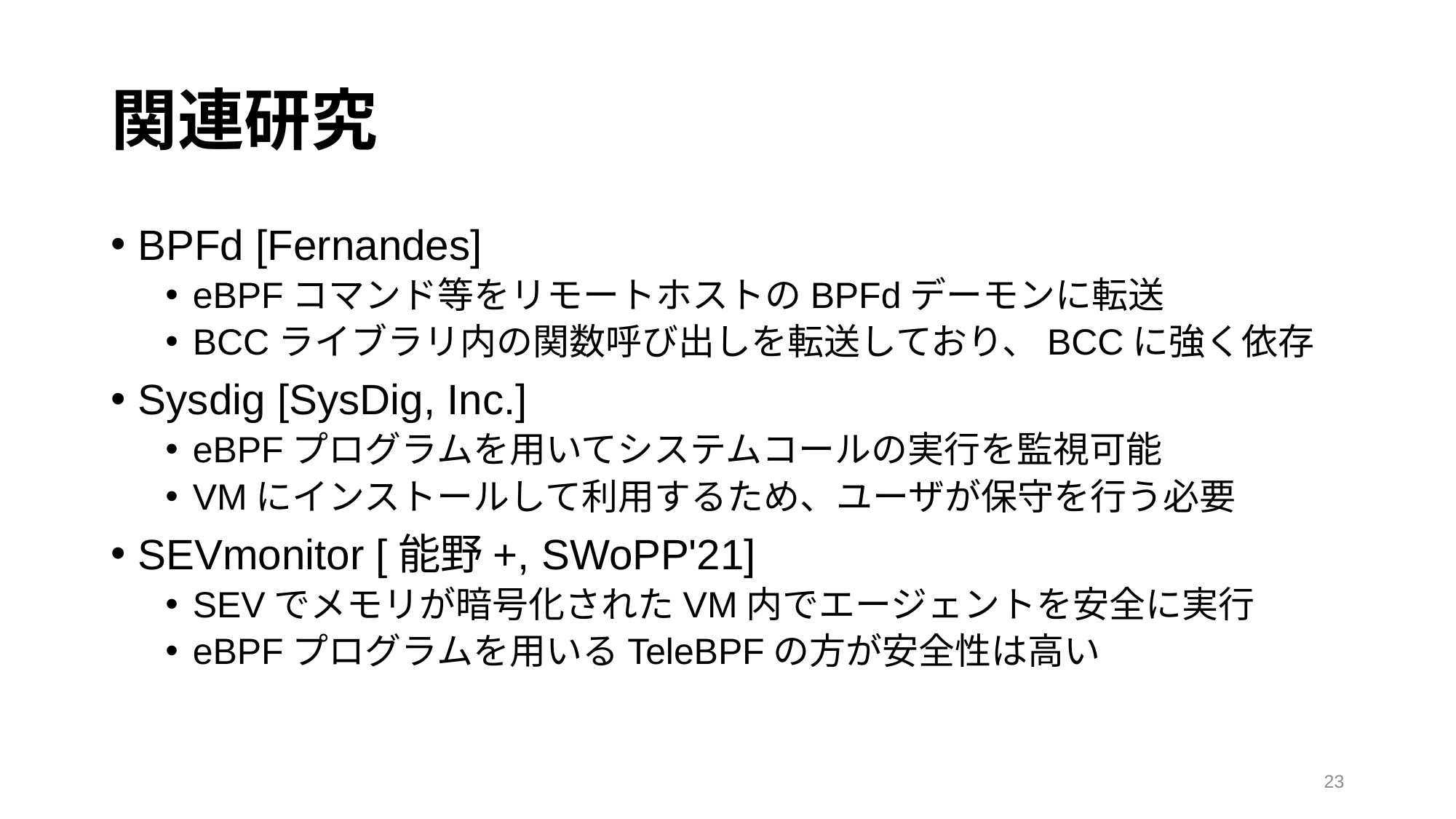

# 関連研究
BPFd [Fernandes]
eBPFコマンド等をリモートホストのBPFdデーモンに転送
BCCライブラリ内の関数呼び出しを転送しており、BCCに強く依存
Sysdig [SysDig, Inc.]
eBPFプログラムを用いてシステムコールの実行を監視可能
VMにインストールして利用するため、ユーザが保守を行う必要
SEVmonitor [能野+, SWoPP'21]
SEVでメモリが暗号化されたVM内でエージェントを安全に実行
eBPFプログラムを用いるTeleBPFの方が安全性は高い
23